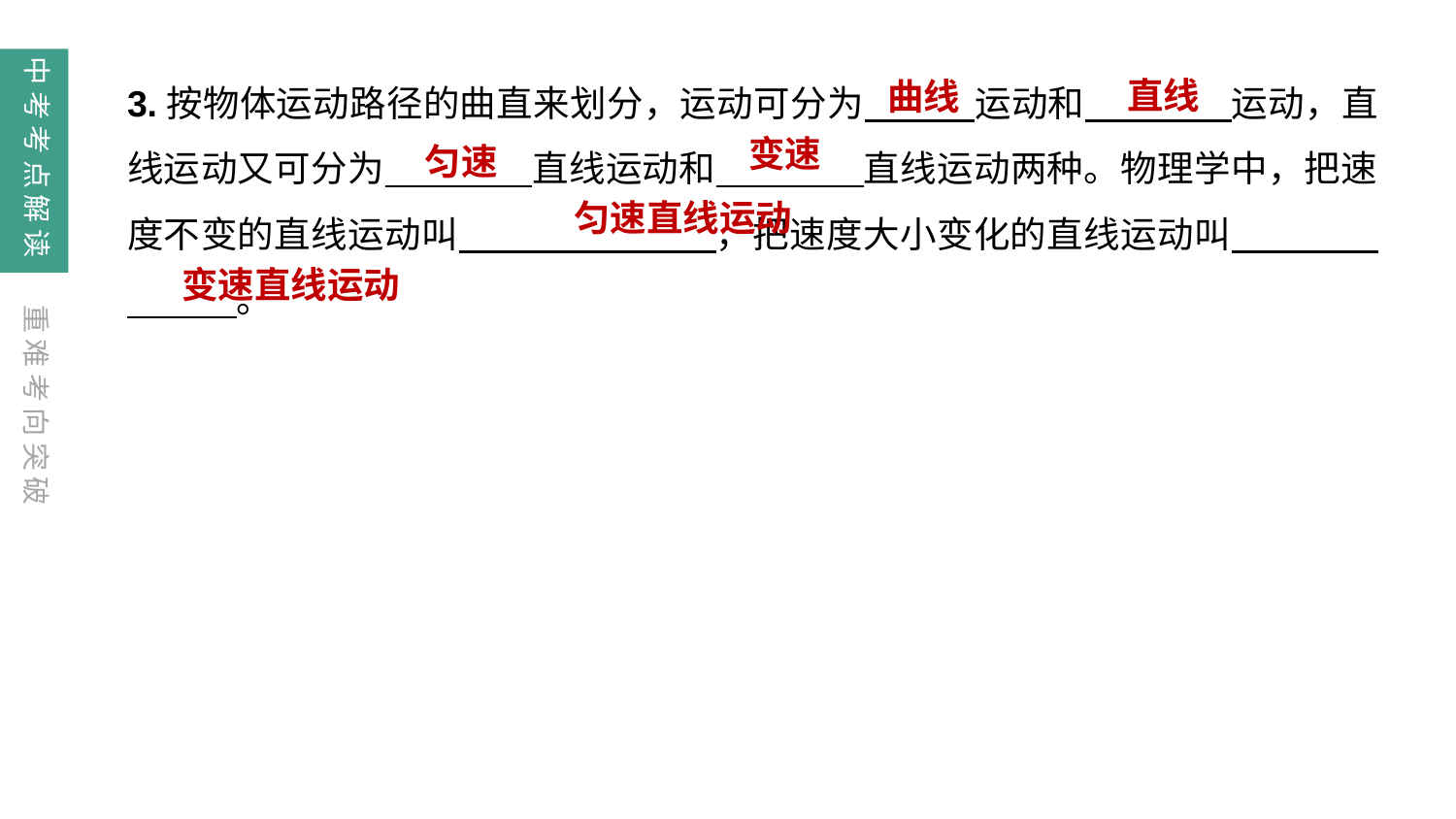

直线
中考考点解读

曲线
3.按物体运动路径的曲直来划分，运动可分为　　　运动和　　　　运动，直线运动又可分为　　　　直线运动和　　　　直线运动两种。物理学中，把速度不变的直线运动叫　　　　　　　，把速度大小变化的直线运动叫　　　　　　　。
匀速
变速
匀速直线运动
变速直线运动
重难考向突破